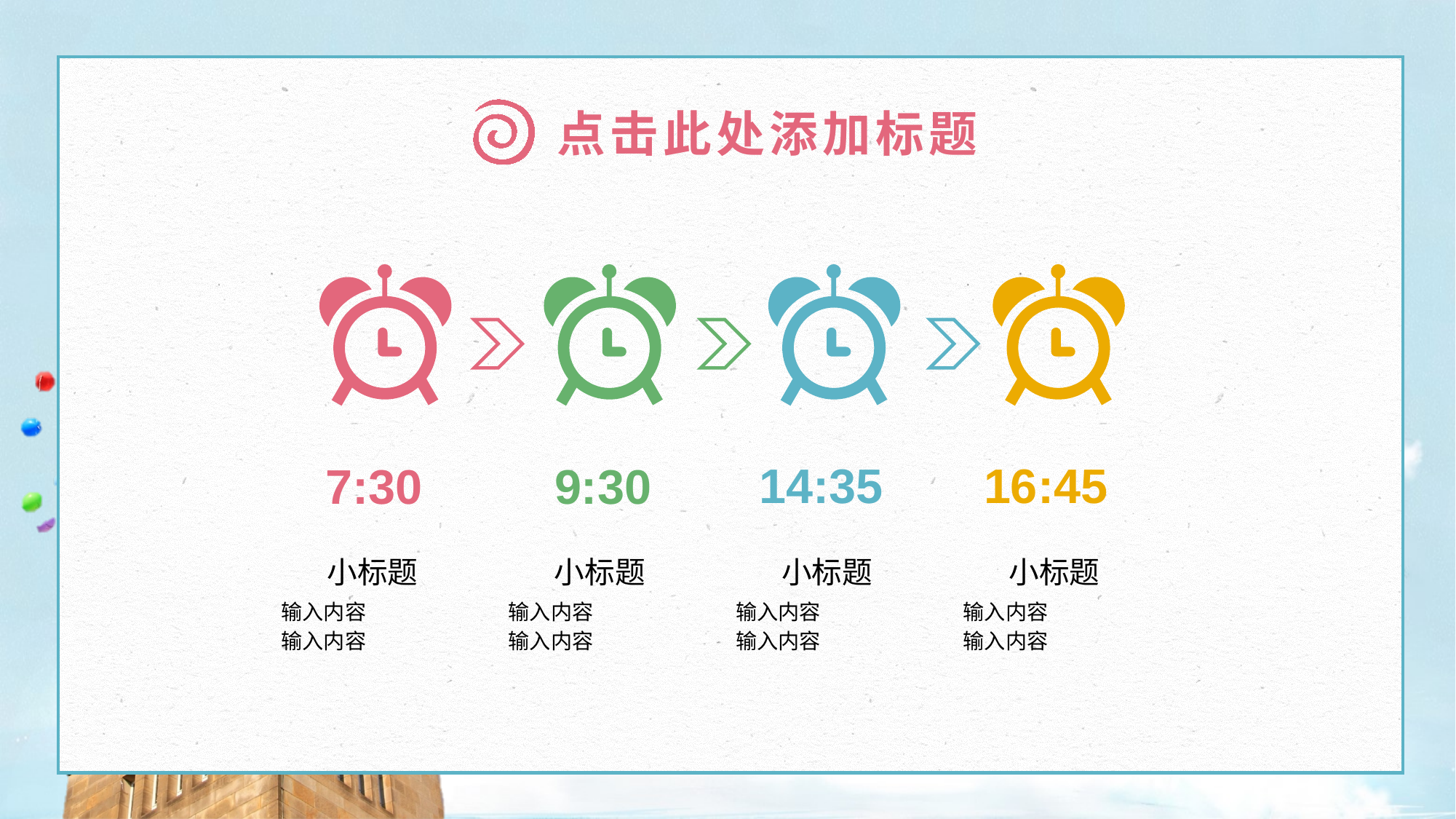

点击此处添加标题

16:45
14:35
7:30
9:30
小标题
输入内容
输入内容

小标题
输入内容
输入内容

小标题
输入内容
输入内容

小标题
输入内容
输入内容